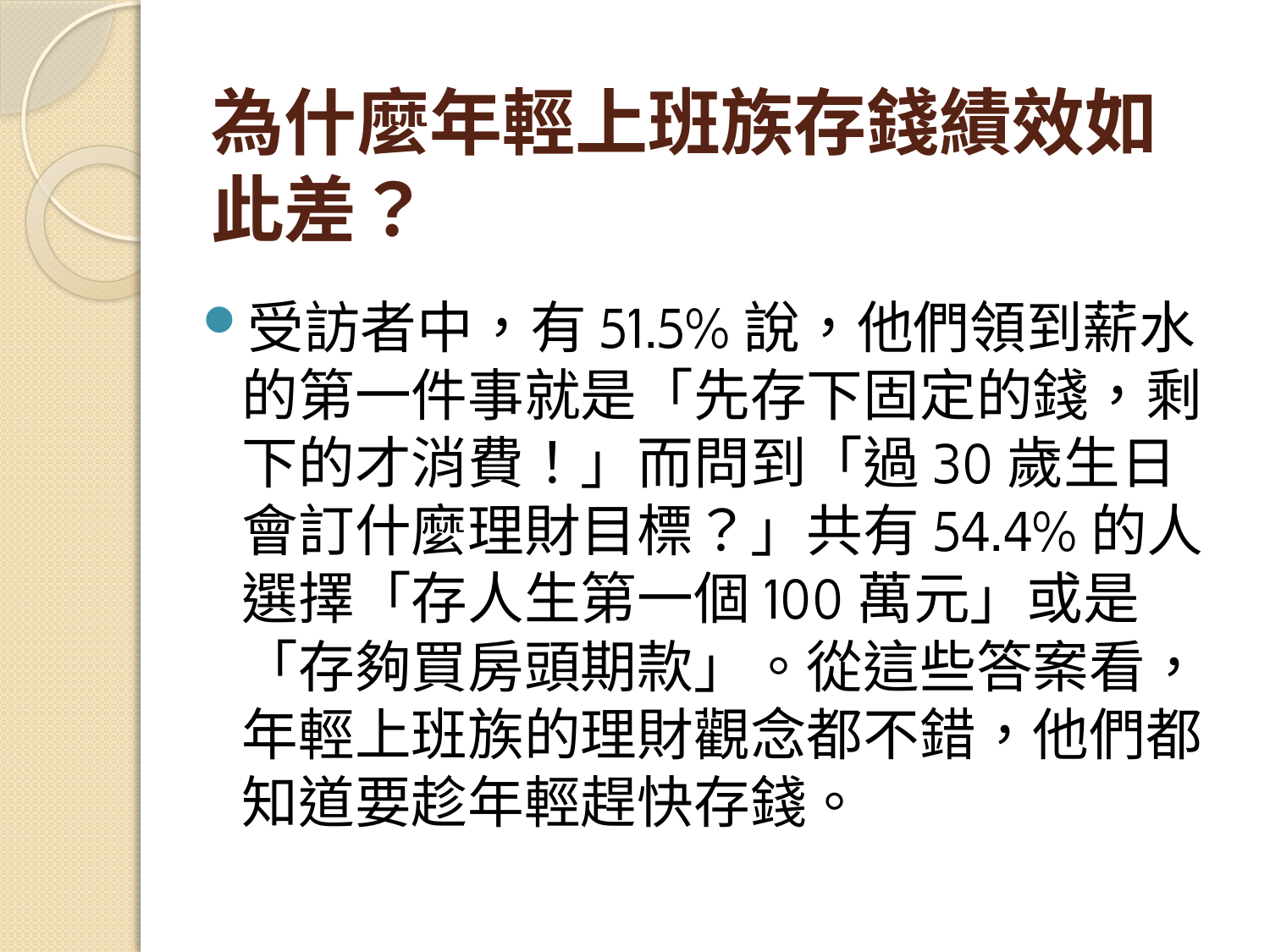

# 為什麼年輕上班族存錢績效如此差？
受訪者中，有51.5%說，他們領到薪水的第一件事就是「先存下固定的錢，剩下的才消費！」而問到「過30歲生日會訂什麼理財目標？」共有54.4%的人選擇「存人生第一個100萬元」或是「存夠買房頭期款」。從這些答案看，年輕上班族的理財觀念都不錯，他們都知道要趁年輕趕快存錢。